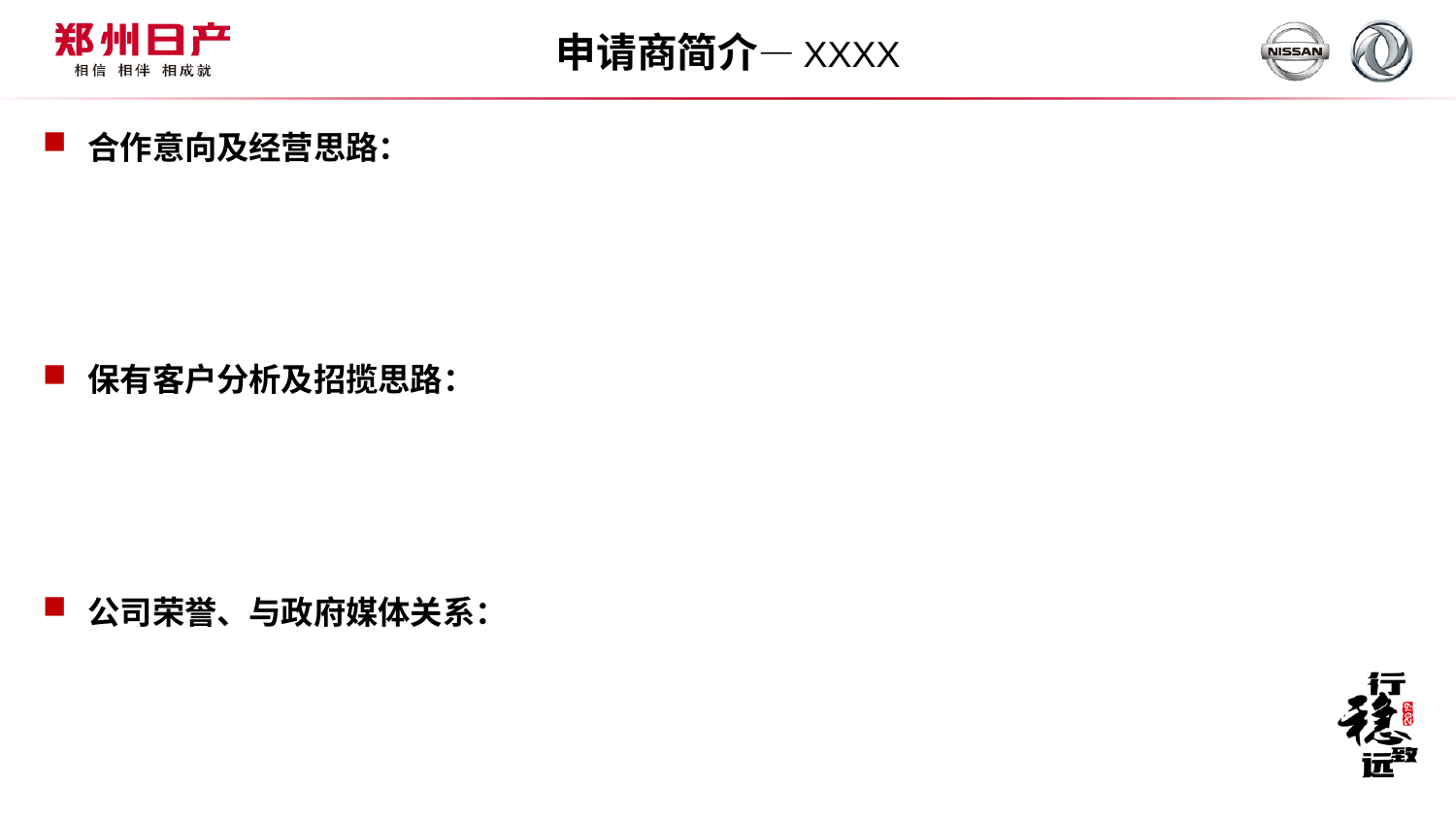

申请商简介—XXXX
合作意向及经营思路：

保有客户分析及招揽思路：

公司荣誉、与政府媒体关系：